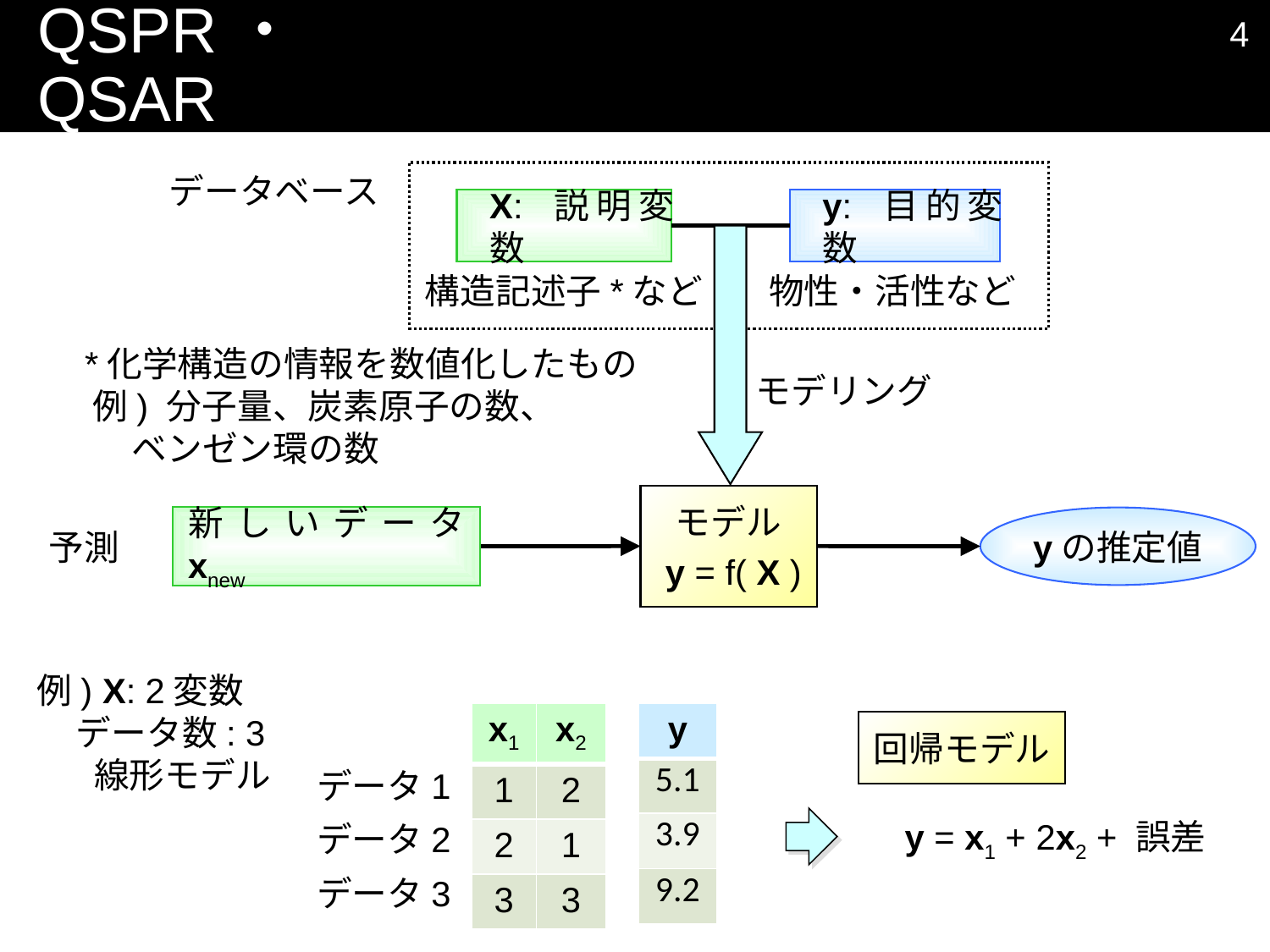

4
# QSPR・QSAR
データベース

X: 説明変数
y: 目的変数

構造記述子*など
物性・活性など
*化学構造の情報を数値化したもの
 例) 分子量、炭素原子の数、
      ベンゼン環の数
モデリング
モデル
 y = f( X )
yの推定値
新しいデータ xnew
予測
例) X: 2変数
     データ数: 3
     線形モデル
| x1 | x2 |
| --- | --- |
| 1 | 2 |
| 2 | 1 |
| 3 | 3 |
| y |
| --- |
| 5.1 |
| 3.9 |
| 9.2 |
回帰モデル
データ1
y = x1 + 2x2 + 誤差

データ2
データ3